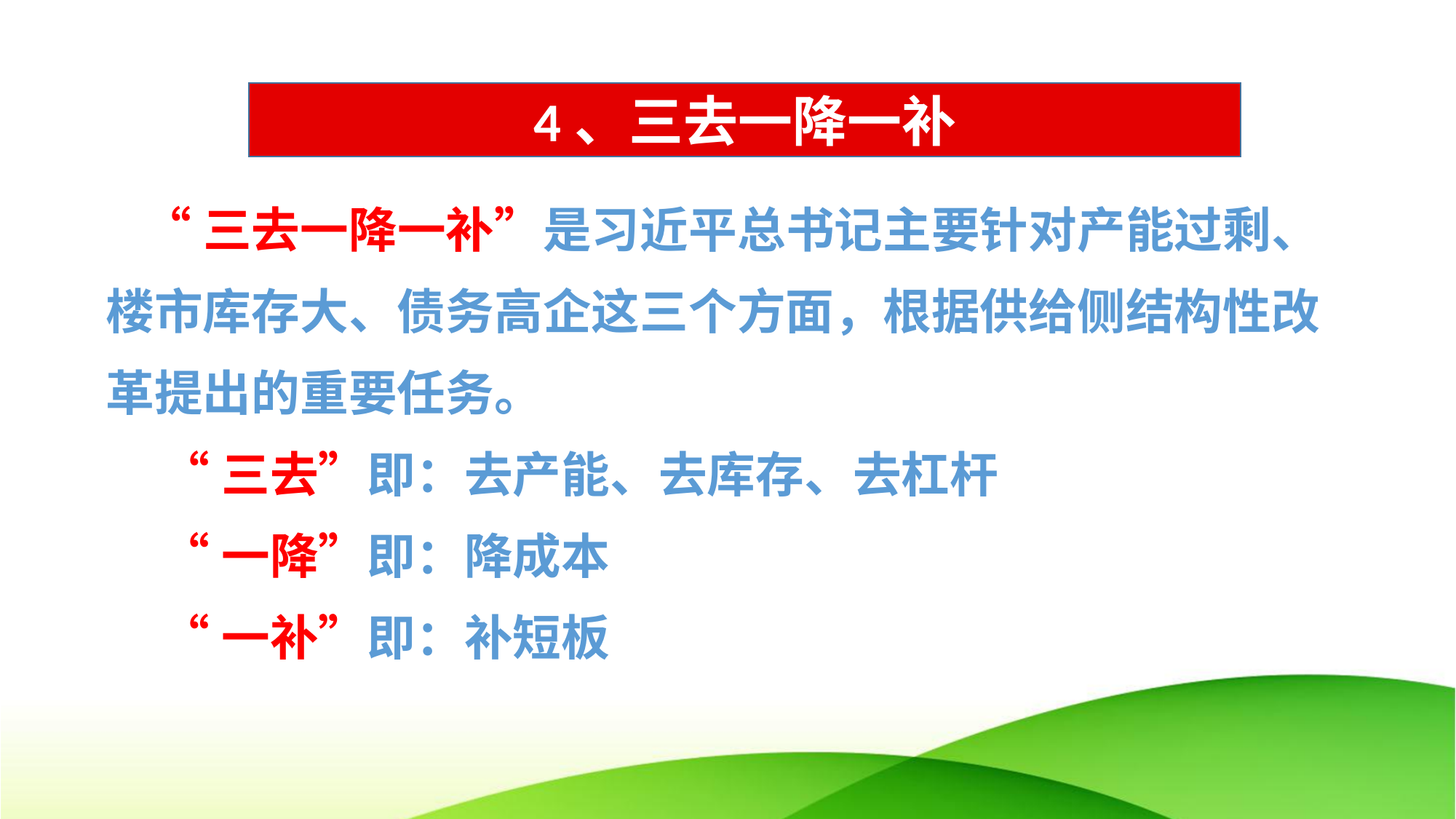

4、三去一降一补
      “三去一降一补”是习近平总书记主要针对产能过剩、楼市库存大、债务高企这三个方面，根据供给侧结构性改革提出的重要任务。
     “三去”即：去产能、去库存、去杠杆
     “一降”即：降成本
     “一补”即：补短板